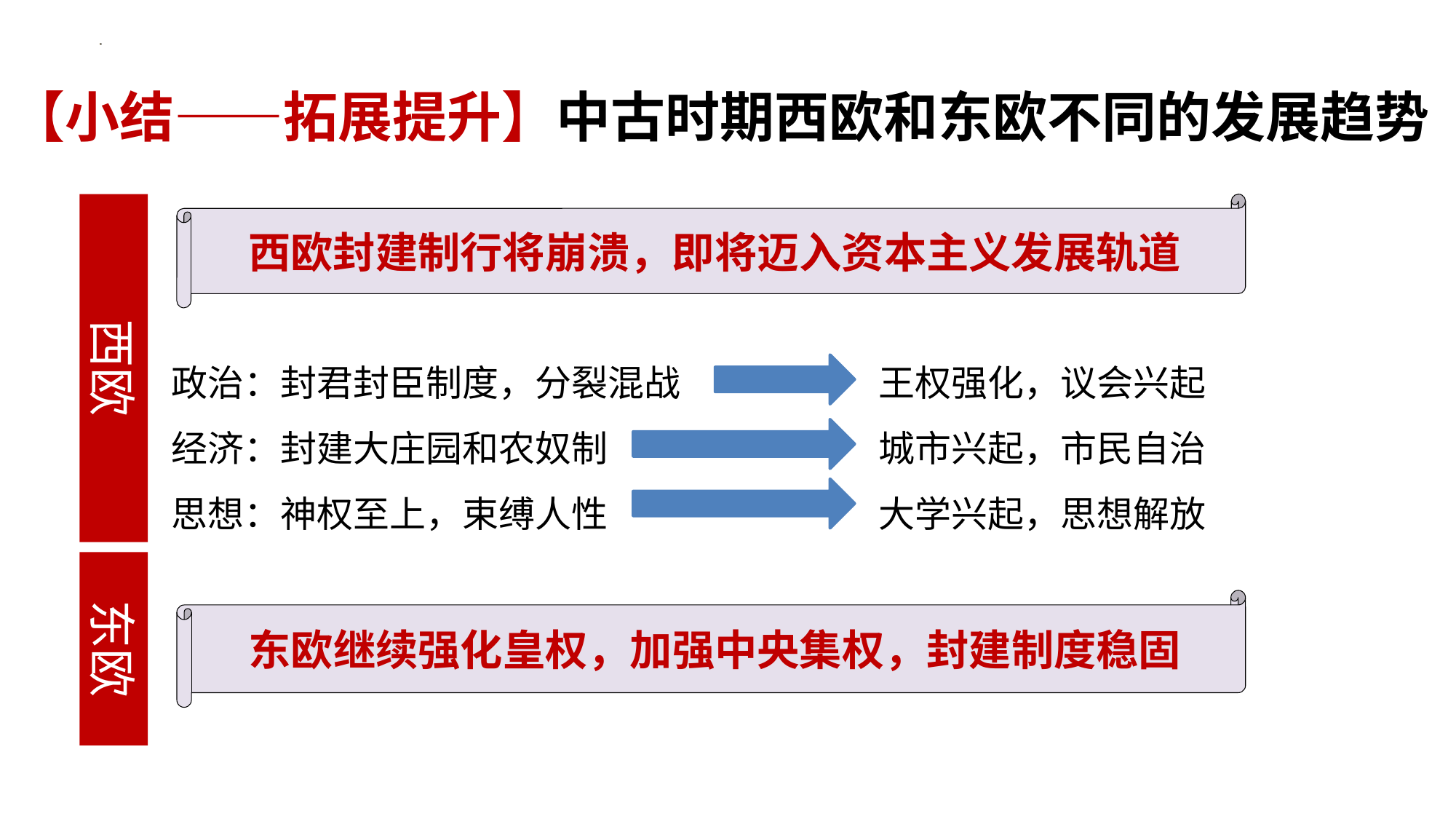

【小结——拓展提升】中古时期西欧和东欧不同的发展趋势
西欧封建制行将崩溃，即将迈入资本主义发展轨道
西欧
政治：封君封臣制度，分裂混战
经济：封建大庄园和农奴制
思想：神权至上，束缚人性
王权强化，议会兴起
城市兴起，市民自治
大学兴起，思想解放

东欧
东欧继续强化皇权，加强中央集权，封建制度稳固